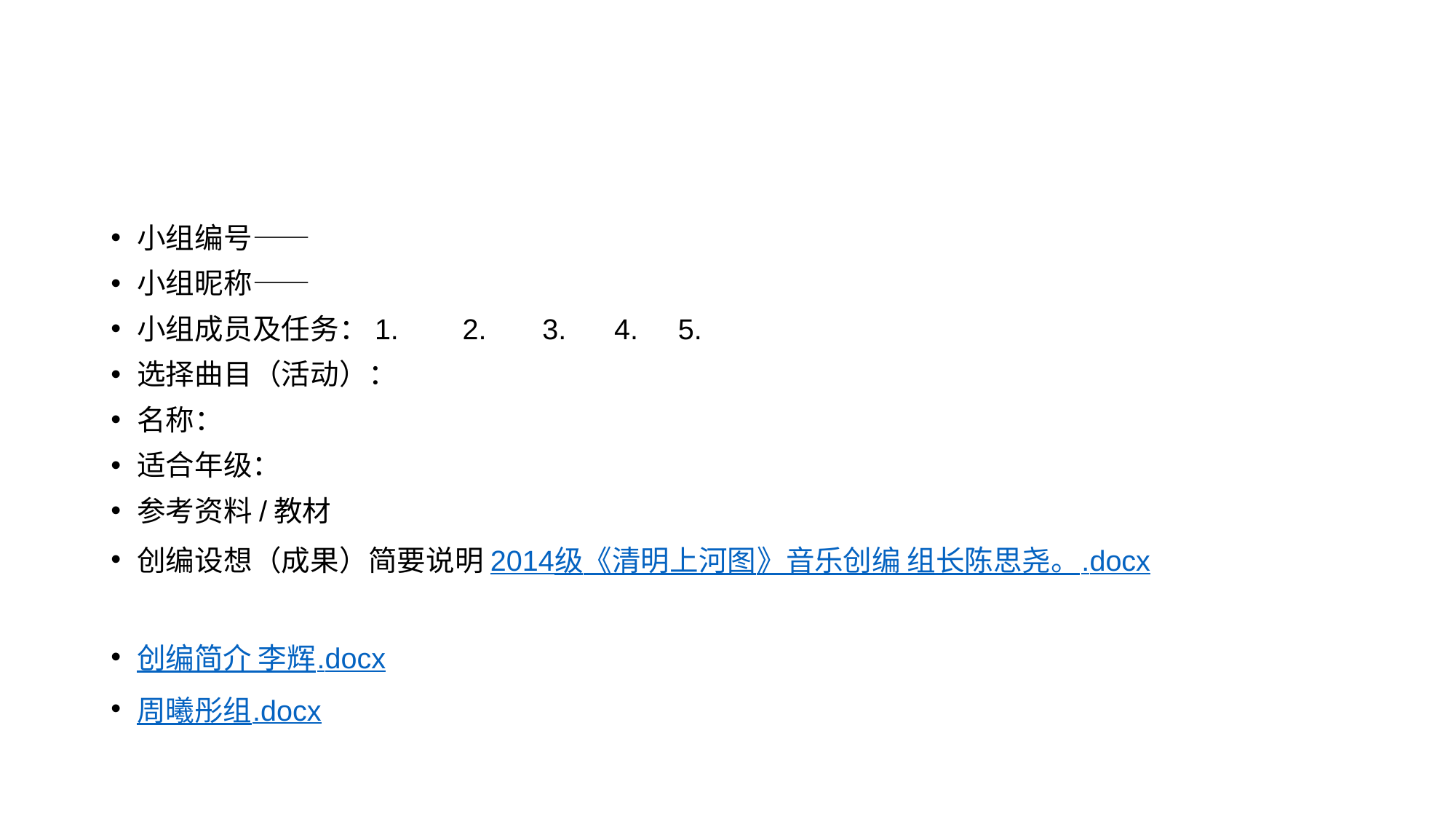

小组编号——
小组昵称——
小组成员及任务：1.        2.       3.      4.     5.
选择曲目（活动）：
名称：
适合年级：
参考资料/教材
创编设想（成果）简要说明2014级《清明上河图》音乐创编 组长陈思尧。.docx

创编简介 李辉.docx
周曦彤组.docx